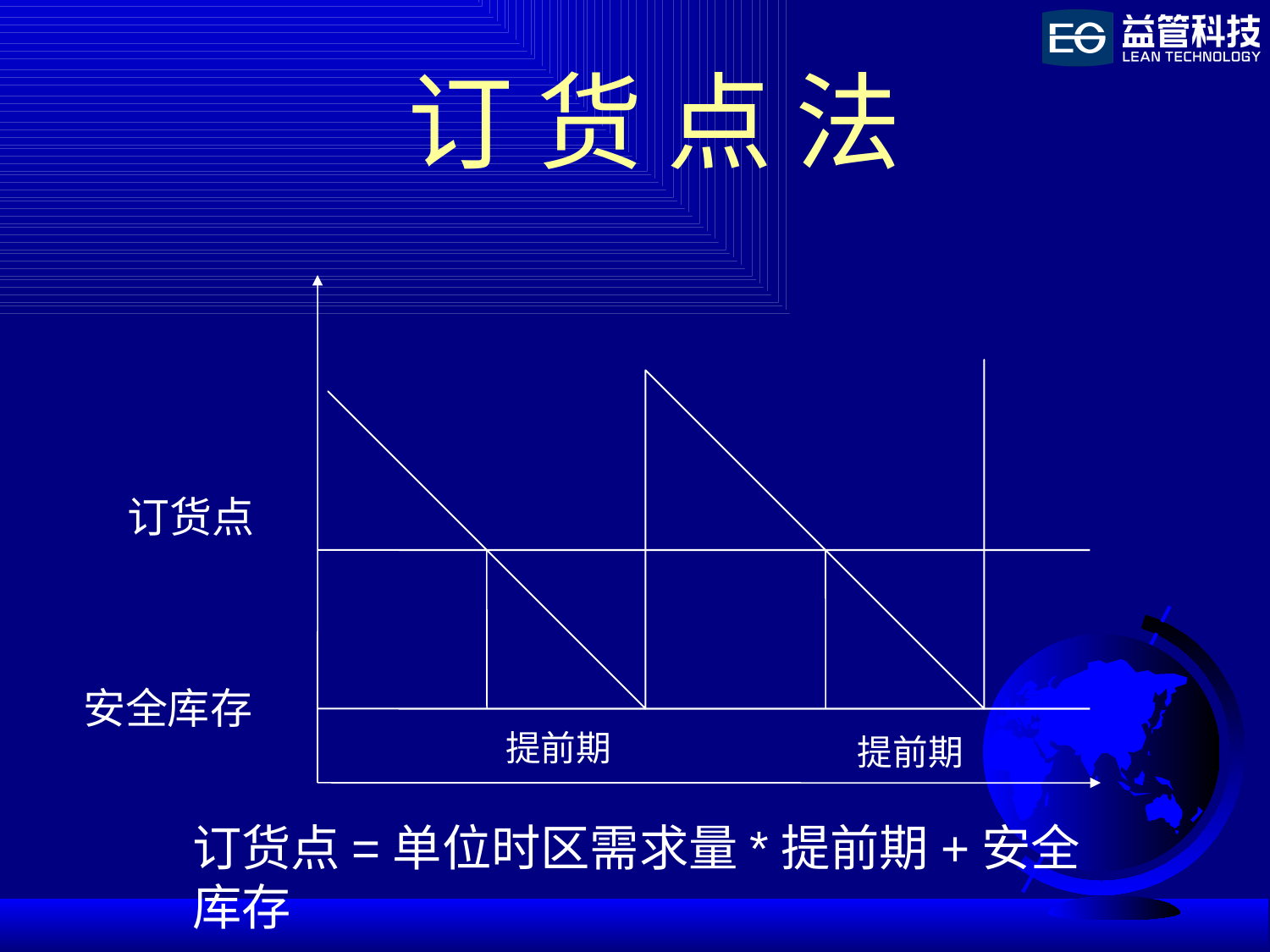

# 订 货 点 法

 订货点

 安全库存

 提前期
 提前期

订货点=单位时区需求量*提前期+安全库存